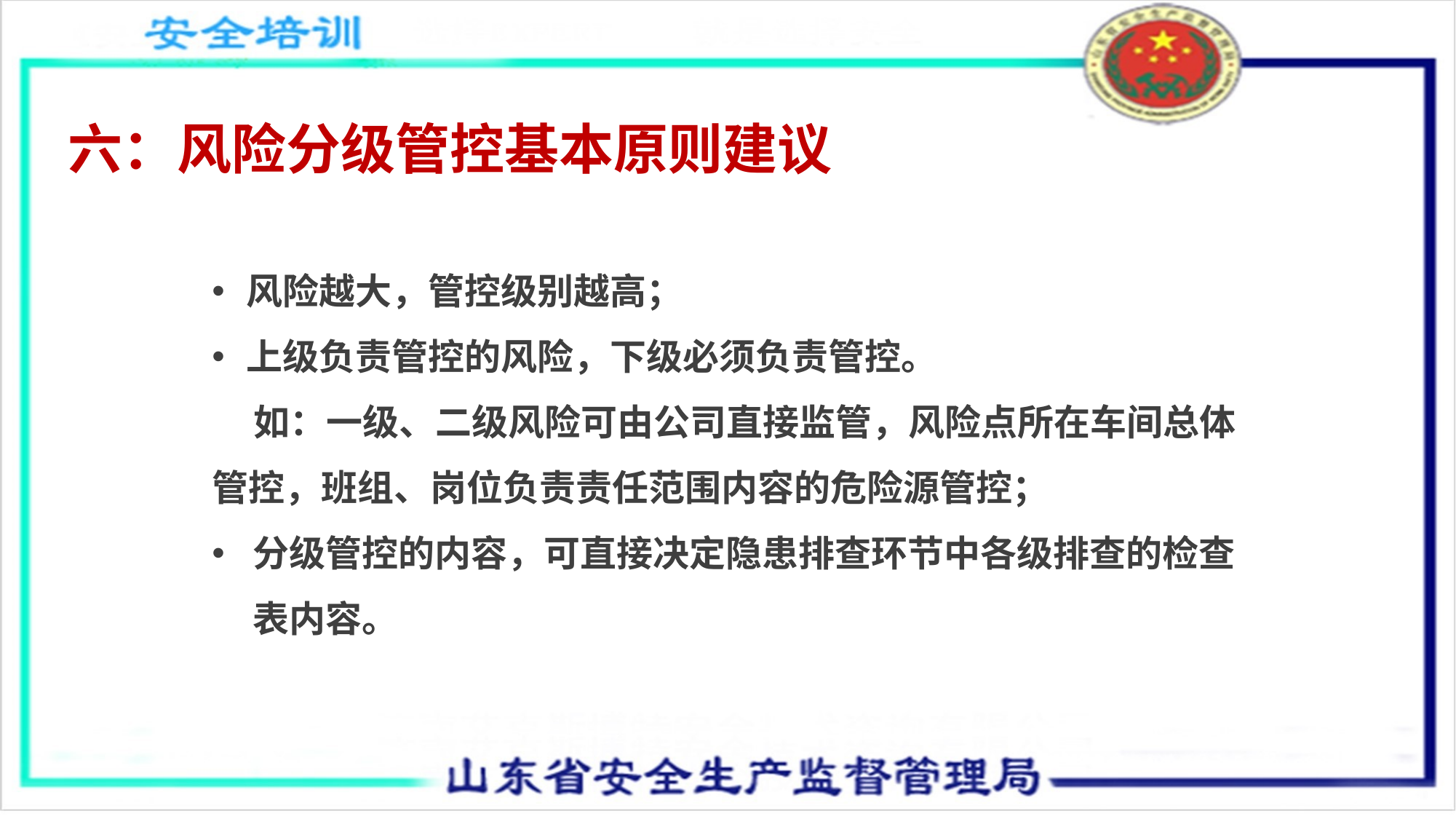

# 六：风险分级管控基本原则建议
风险越大，管控级别越高；
上级负责管控的风险，下级必须负责管控。
    如：一级、二级风险可由公司直接监管，风险点所在车间总体管控，班组、岗位负责责任范围内容的危险源管控；
分级管控的内容，可直接决定隐患排查环节中各级排查的检查表内容。